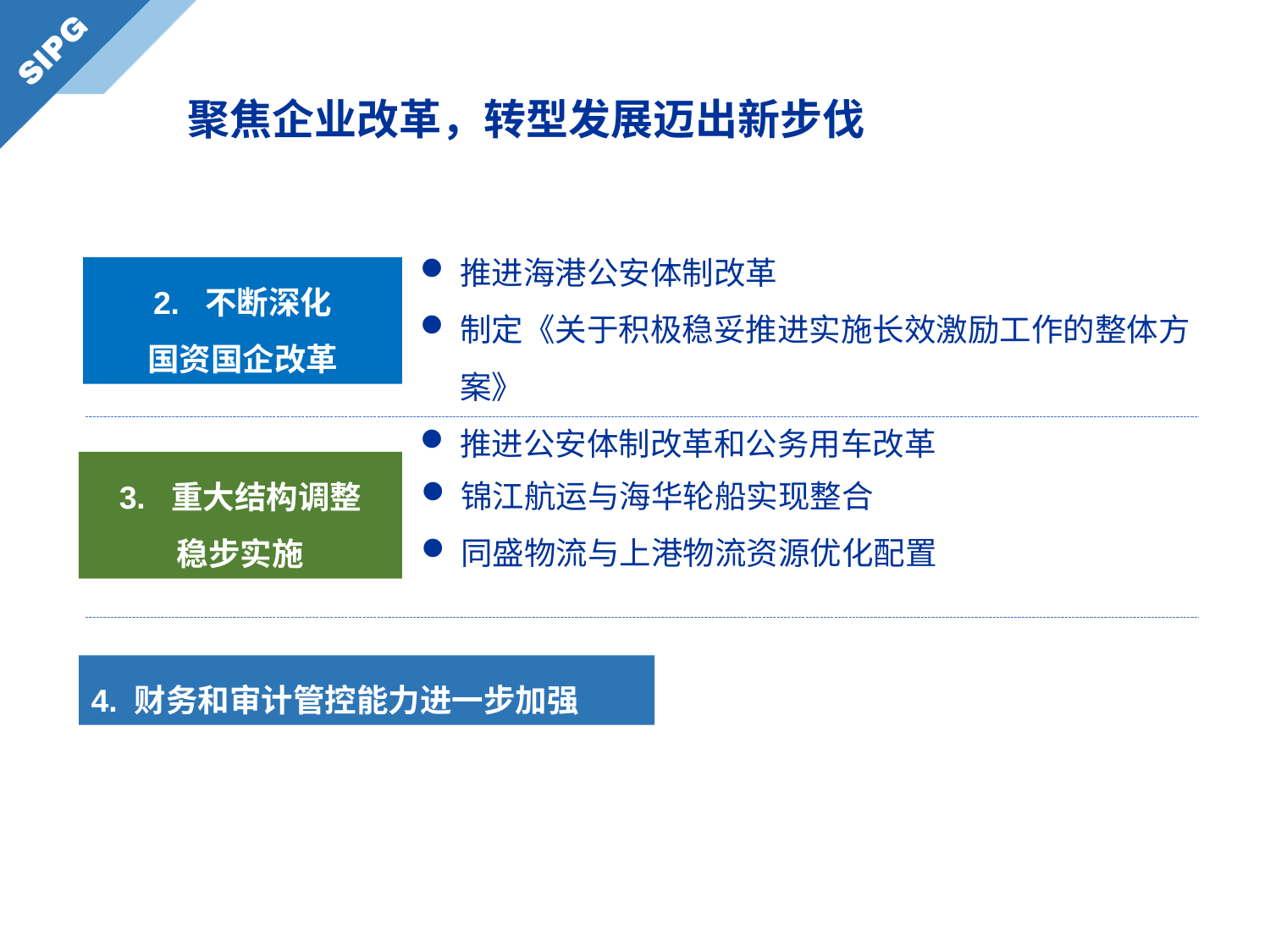

SIPG
聚焦企业改革，转型发展迈出新步伐
推进海港公安体制改革
制定《关于积极稳妥推进实施长效激励工作的整体方案》
推进公安体制改革和公务用车改革
2.  不断深化
国资国企改革
3.  重大结构调整
稳步实施
锦江航运与海华轮船实现整合
同盛物流与上港物流资源优化配置
4. 财务和审计管控能力进一步加强